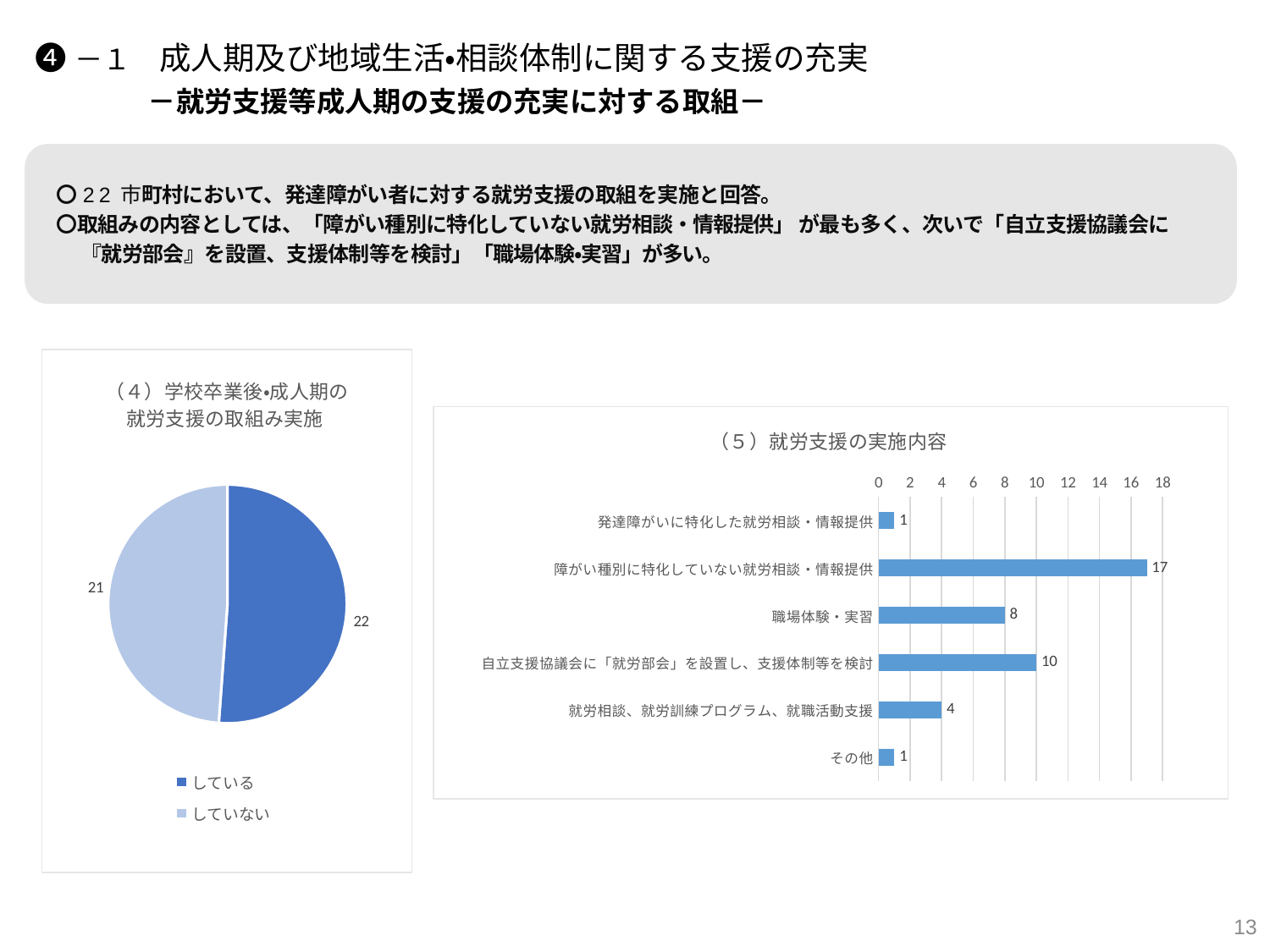

❹－１　成人期及び地域生活・相談体制に関する支援の充実
　　　　－就労支援等成人期の支援の充実に対する取組－
〇22市町村において、発達障がい者に対する就労支援の取組を実施と回答。
〇取組みの内容としては、「障がい種別に特化していない就労相談・情報提供」 が最も多く、次いで「自立支援協議会に『就労部会』を設置、支援体制等を検討」「職場体験•実習」が多い。

### Chart: （４）学校卒業後・成人期の 就労支援の取組み実施

| Category |  |
|---|---|
| している | 22.0 |
| していない | 21.0 |

### Chart: （５）就労支援の実施内容

| Category |  |
|---|---|
| 発達障がいに特化した就労相談・情報提供 | 1.0 |
| 障がい種別に特化していない就労相談・情報提供 | 17.0 |
| 職場体験・実習 | 8.0 |
| 自立支援協議会に「就労部会」を設置し、支援体制等を検討 | 10.0 |
| 就労相談、就労訓練プログラム、就職活動支援 | 4.0 |
| その他 | 1.0 |
13